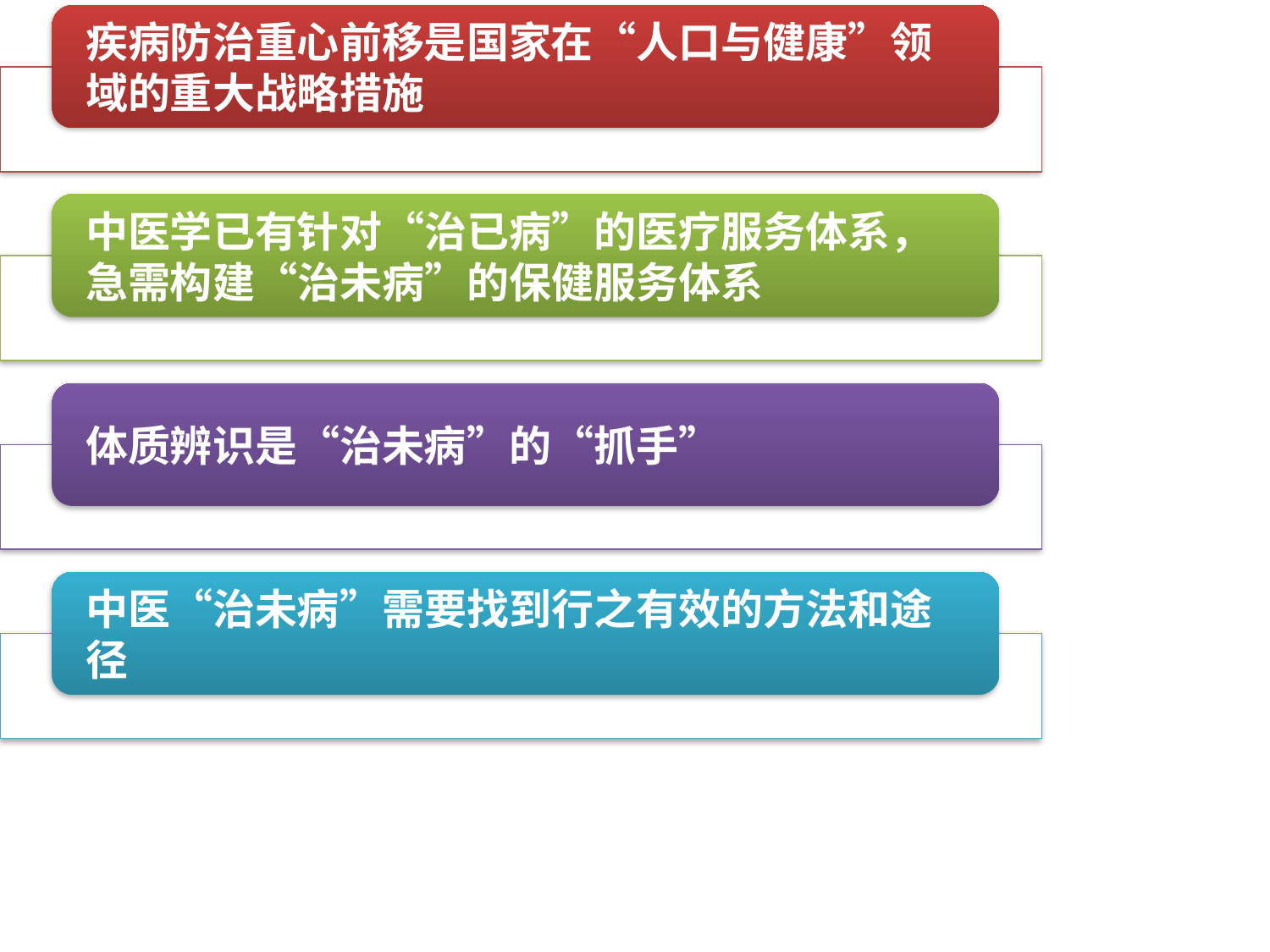

疾病防治重心前移是国家在“人口与健康”领域的重大战略措施

中医学已有针对“治已病”的医疗服务体系，急需构建“治未病”的保健服务体系

体质辨识是“治未病”的“抓手”

中医“治未病”需要找到行之有效的方法和途径